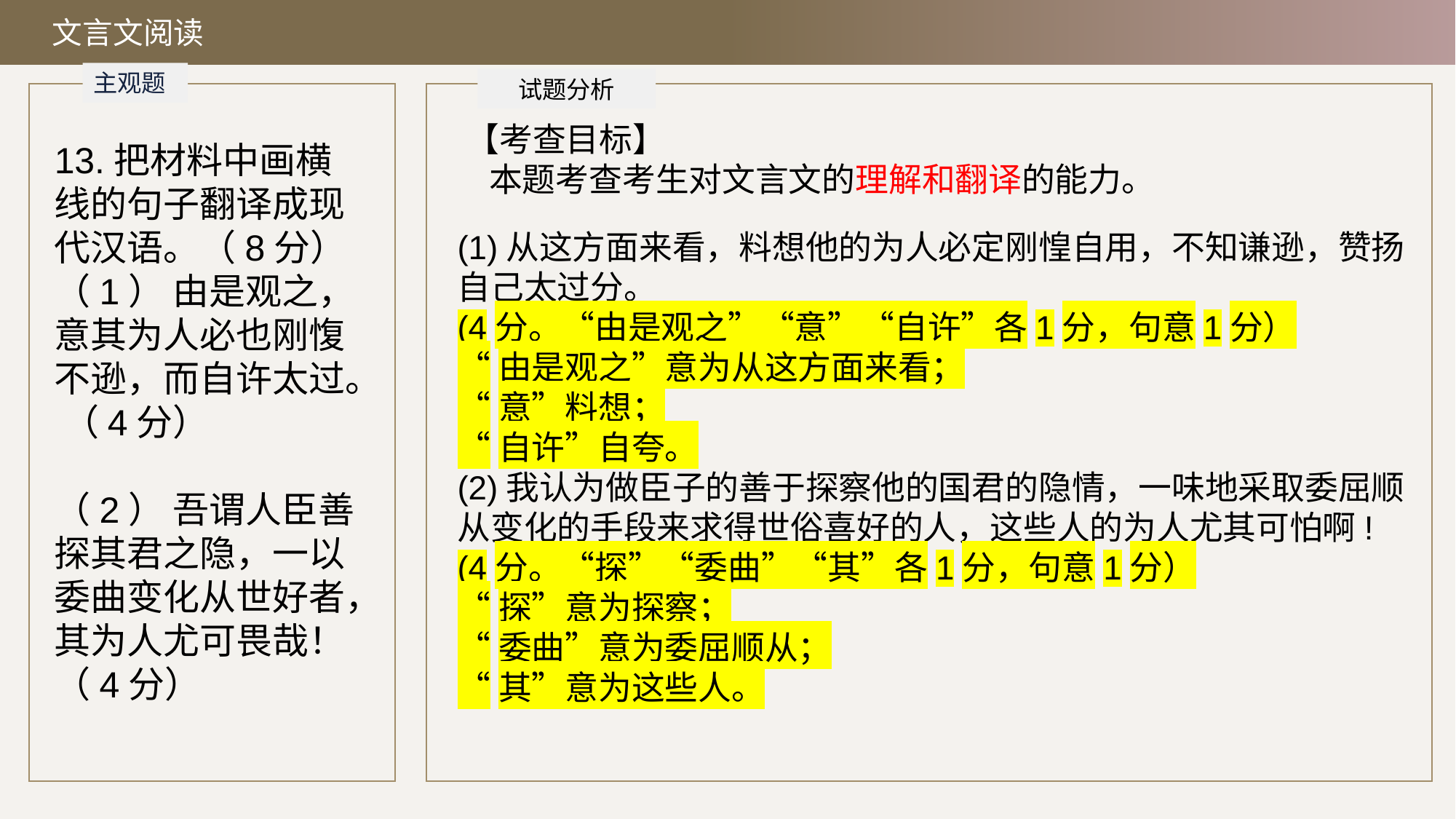

文言文阅读
主观题
试题分析

【考查目标】
  本题考查考生对文言文的理解和翻译的能力。

13.把材料中画横线的句子翻译成现代汉语。（8分）
（1） 由是观之，意其为人必也刚愎不逊，而自许太过。 （4分）

（2） 吾谓人臣善探其君之隐，一以委曲变化从世好者，其为人尤可畏哉！
（4分）

(1)从这方面来看，料想他的为人必定刚惶自用，不知谦逊，赞扬自己太过分。
(4分。“由是观之”“意”“自许”各1分，句意1分）
“由是观之”意为从这方面来看；
“意”料想；
“自许”自夸。
(2)我认为做臣子的善于探察他的国君的隐情，一味地采取委屈顺从变化的手段来求得世俗喜好的人，这些人的为人尤其可怕啊!
(4分。“探”“委曲”“其”各1分，句意1分）
“探”意为探察；
“委曲”意为委屈顺从；
“其”意为这些人。